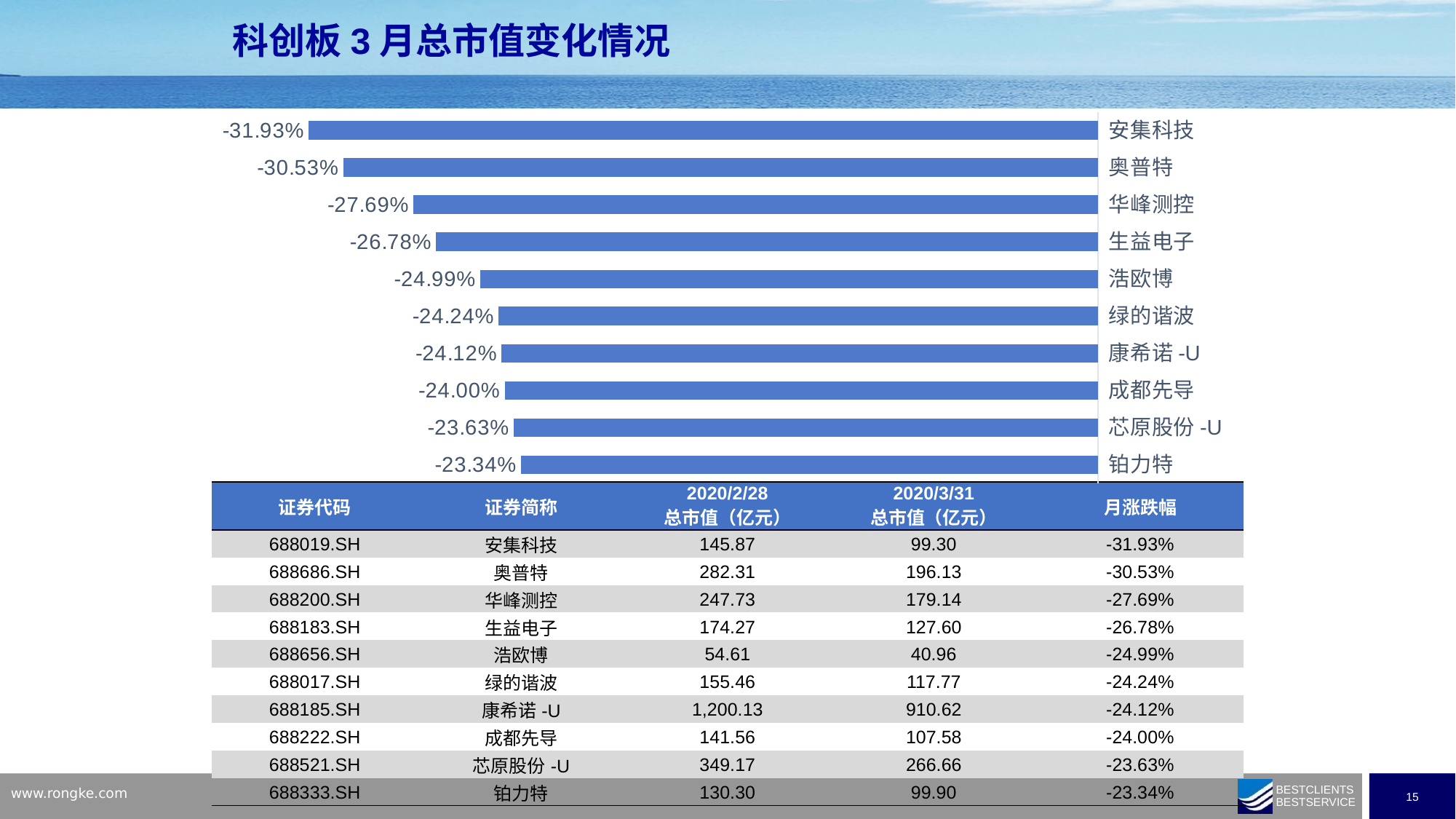

科创板3月总市值变化情况

[unsupported chart]

| 证券代码 | 证券简称 | 2020/2/28 总市值（亿元） | 2020/3/31 总市值（亿元） | 月涨跌幅 |
| --- | --- | --- | --- | --- |
| 688019.SH | 安集科技 | 145.87 | 99.30 | -31.93% |
| 688686.SH | 奥普特 | 282.31 | 196.13 | -30.53% |
| 688200.SH | 华峰测控 | 247.73 | 179.14 | -27.69% |
| 688183.SH | 生益电子 | 174.27 | 127.60 | -26.78% |
| 688656.SH | 浩欧博 | 54.61 | 40.96 | -24.99% |
| 688017.SH | 绿的谐波 | 155.46 | 117.77 | -24.24% |
| 688185.SH | 康希诺-U | 1,200.13 | 910.62 | -24.12% |
| 688222.SH | 成都先导 | 141.56 | 107.58 | -24.00% |
| 688521.SH | 芯原股份-U | 349.17 | 266.66 | -23.63% |
| 688333.SH | 铂力特 | 130.30 | 99.90 | -23.34% |